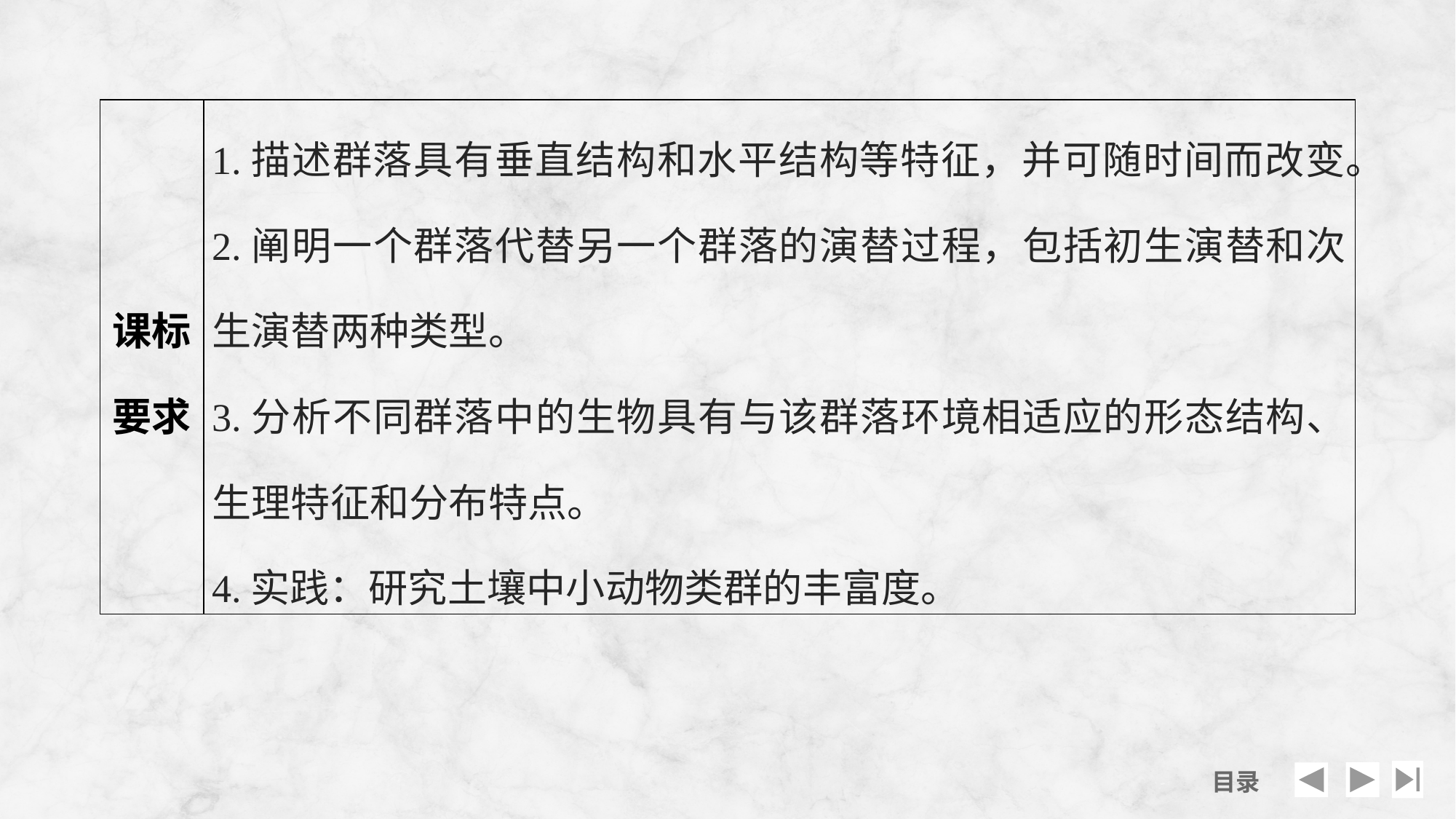

| 课标要求 | 1.描述群落具有垂直结构和水平结构等特征，并可随时间而改变。 2.阐明一个群落代替另一个群落的演替过程，包括初生演替和次生演替两种类型。 3.分析不同群落中的生物具有与该群落环境相适应的形态结构、生理特征和分布特点。 4.实践：研究土壤中小动物类群的丰富度。 |
| --- | --- |